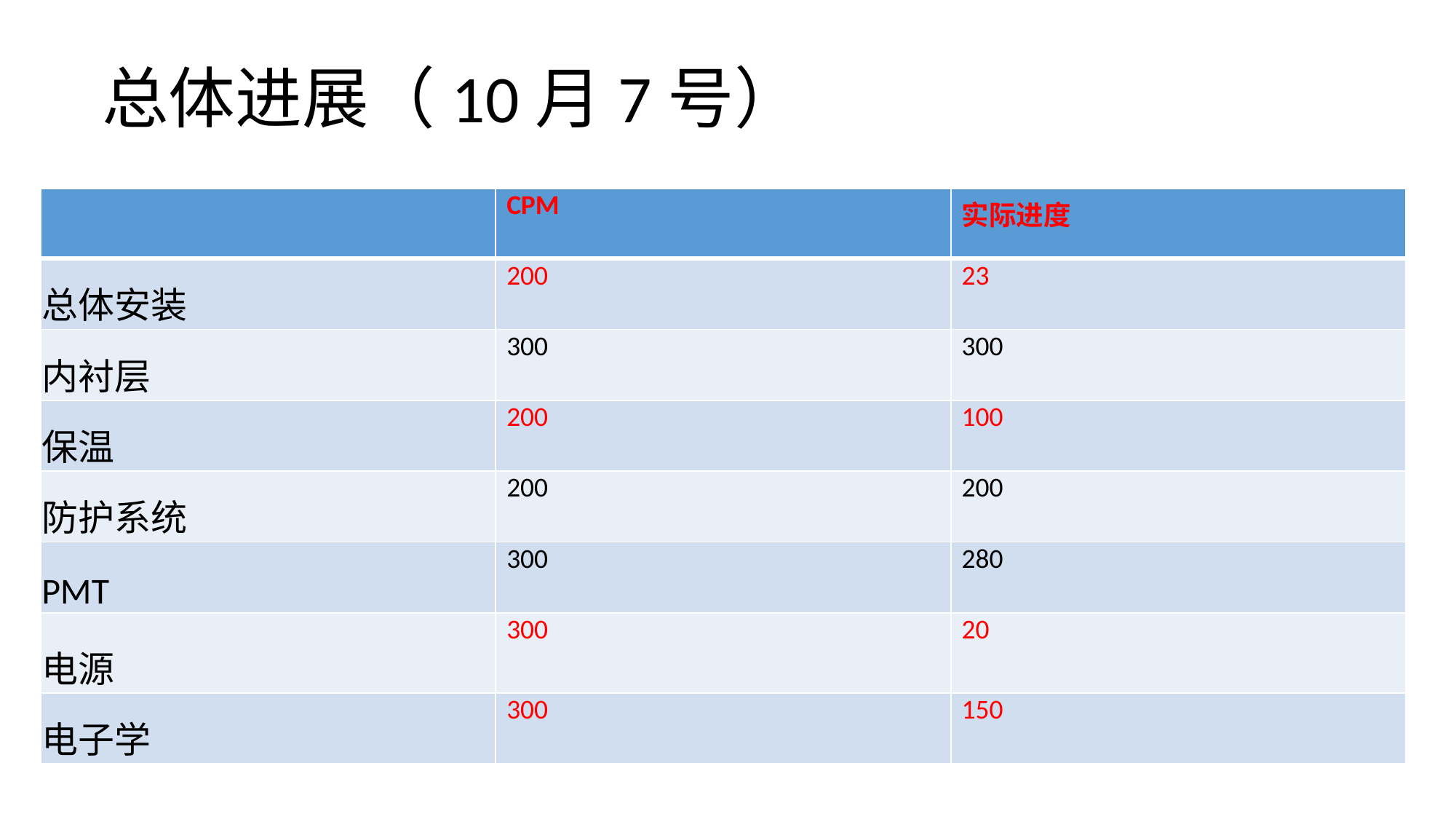

总体进展（10月7号）
|  | CPM | 实际进度 |
| --- | --- | --- |
| 总体安装 | 200 | 23 |
| 内衬层 | 300 | 300 |
| 保温 | 200 | 100 |
| 防护系统 | 200 | 200 |
| PMT | 300 | 280 |
| 电源 | 300 | 20 |
| 电子学 | 300 | 150 |